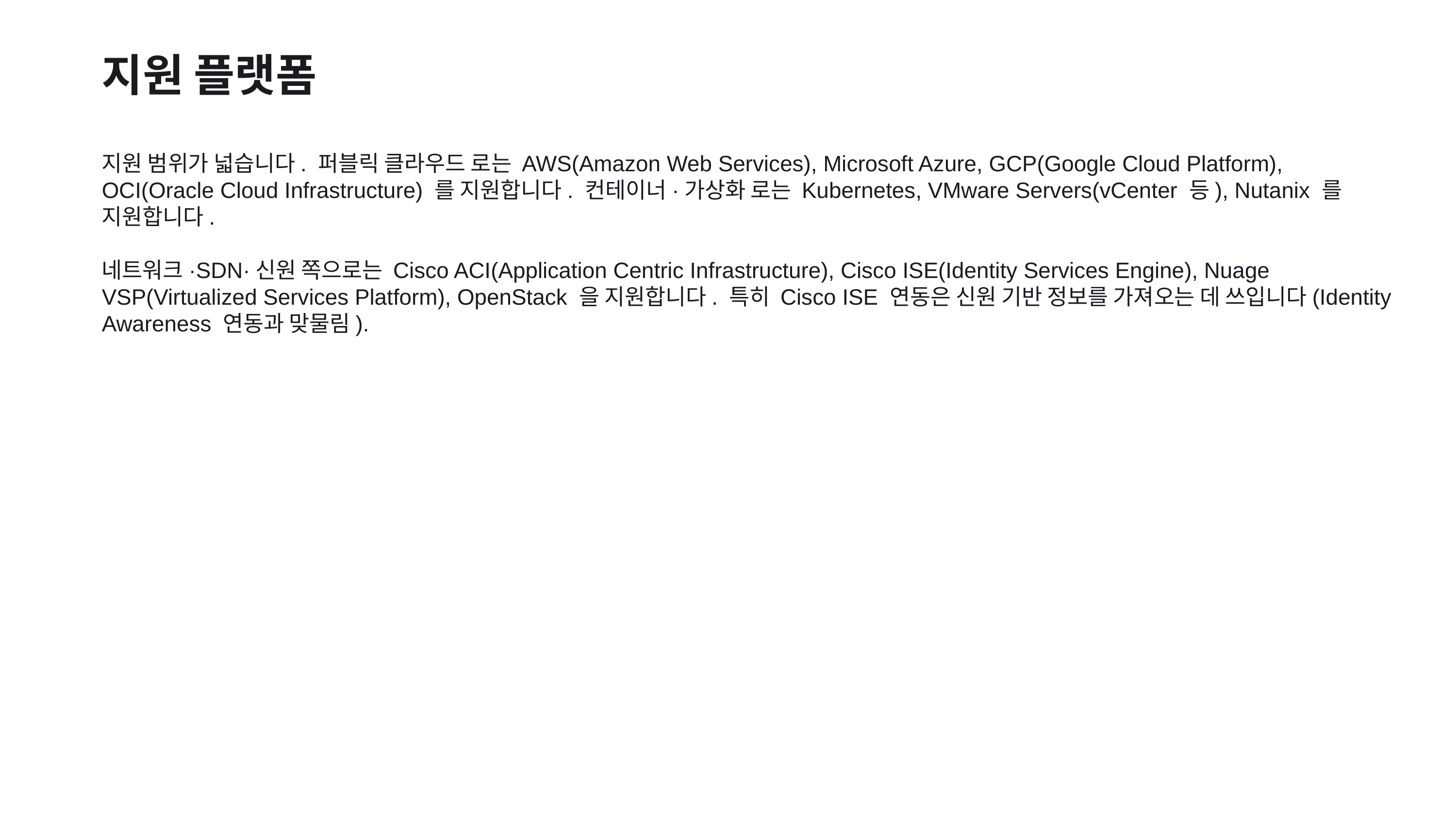

지원 플랫폼
지원 범위가 넓습니다. 퍼블릭 클라우드 로는 AWS(Amazon Web Services), Microsoft Azure, GCP(Google Cloud Platform), OCI(Oracle Cloud Infrastructure) 를 지원합니다. 컨테이너·가상화 로는 Kubernetes, VMware Servers(vCenter 등), Nutanix 를 지원합니다.

네트워크·SDN·신원 쪽으로는 Cisco ACI(Application Centric Infrastructure), Cisco ISE(Identity Services Engine), Nuage VSP(Virtualized Services Platform), OpenStack 을 지원합니다. 특히 Cisco ISE 연동은 신원 기반 정보를 가져오는 데 쓰입니다(Identity Awareness 연동과 맞물림).